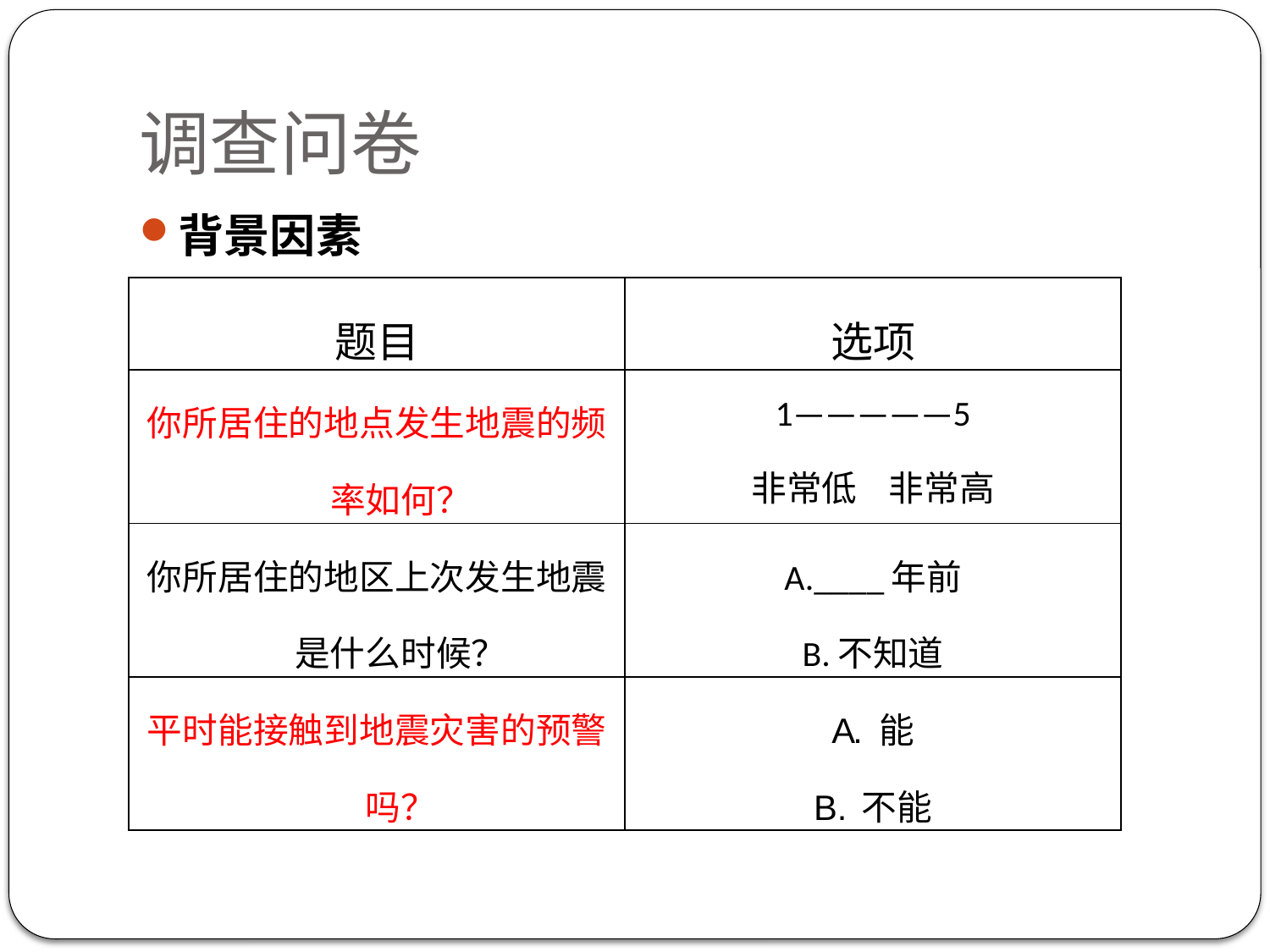

# 调查问卷
背景因素

| 题目 | 选项 |
| --- | --- |
| 你所居住的地点发生地震的频率如何？ | 1—————5 非常低 非常高 |
| 你所居住的地区上次发生地震是什么时候？ | A.\_\_\_\_年前 B.不知道 |
| 平时能接触到地震灾害的预警吗？ | 能 不能 |